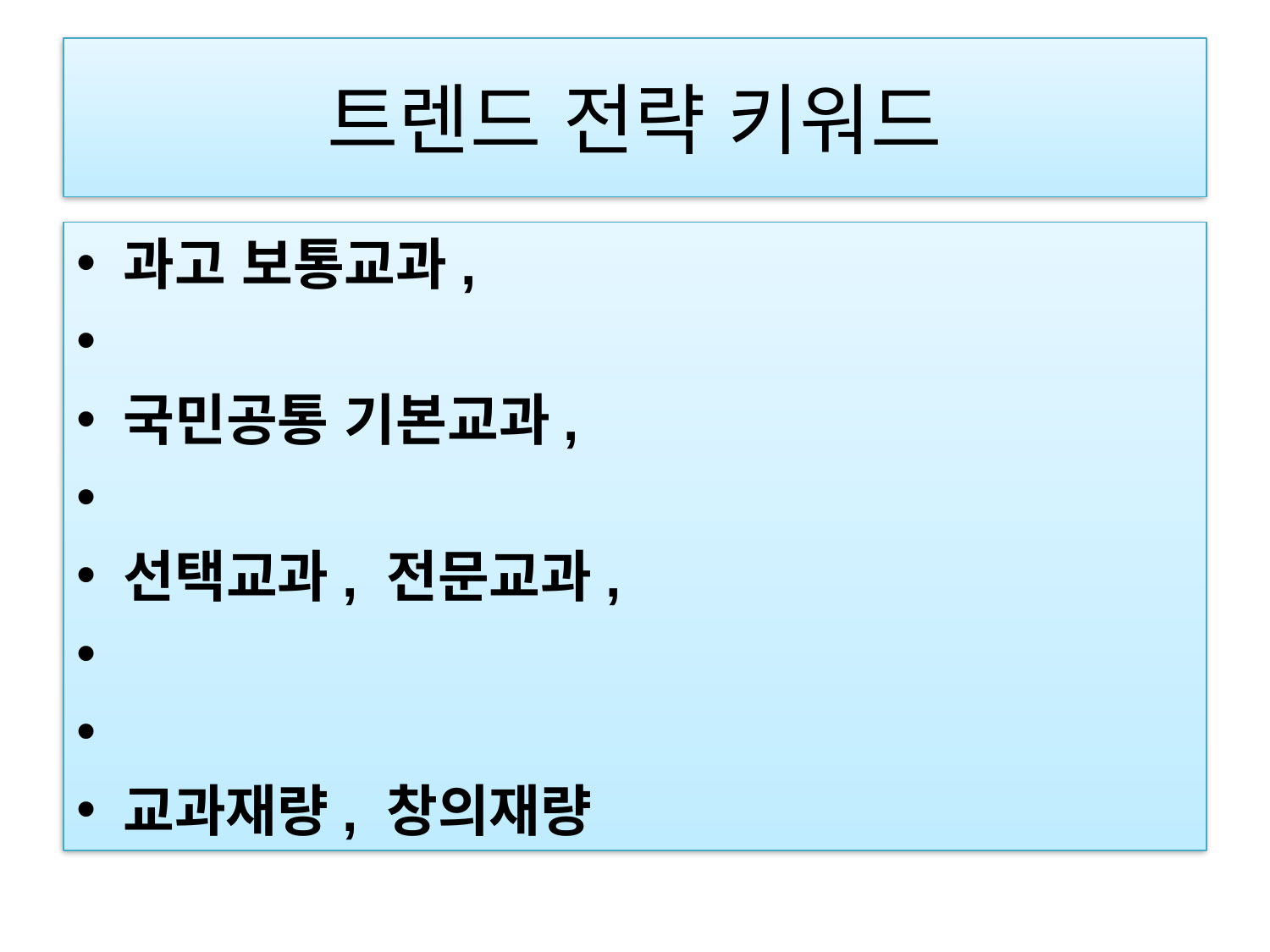

# 트렌드 전략 키워드
과고 보통교과,

국민공통 기본교과,

선택교과, 전문교과,

교과재량, 창의재량